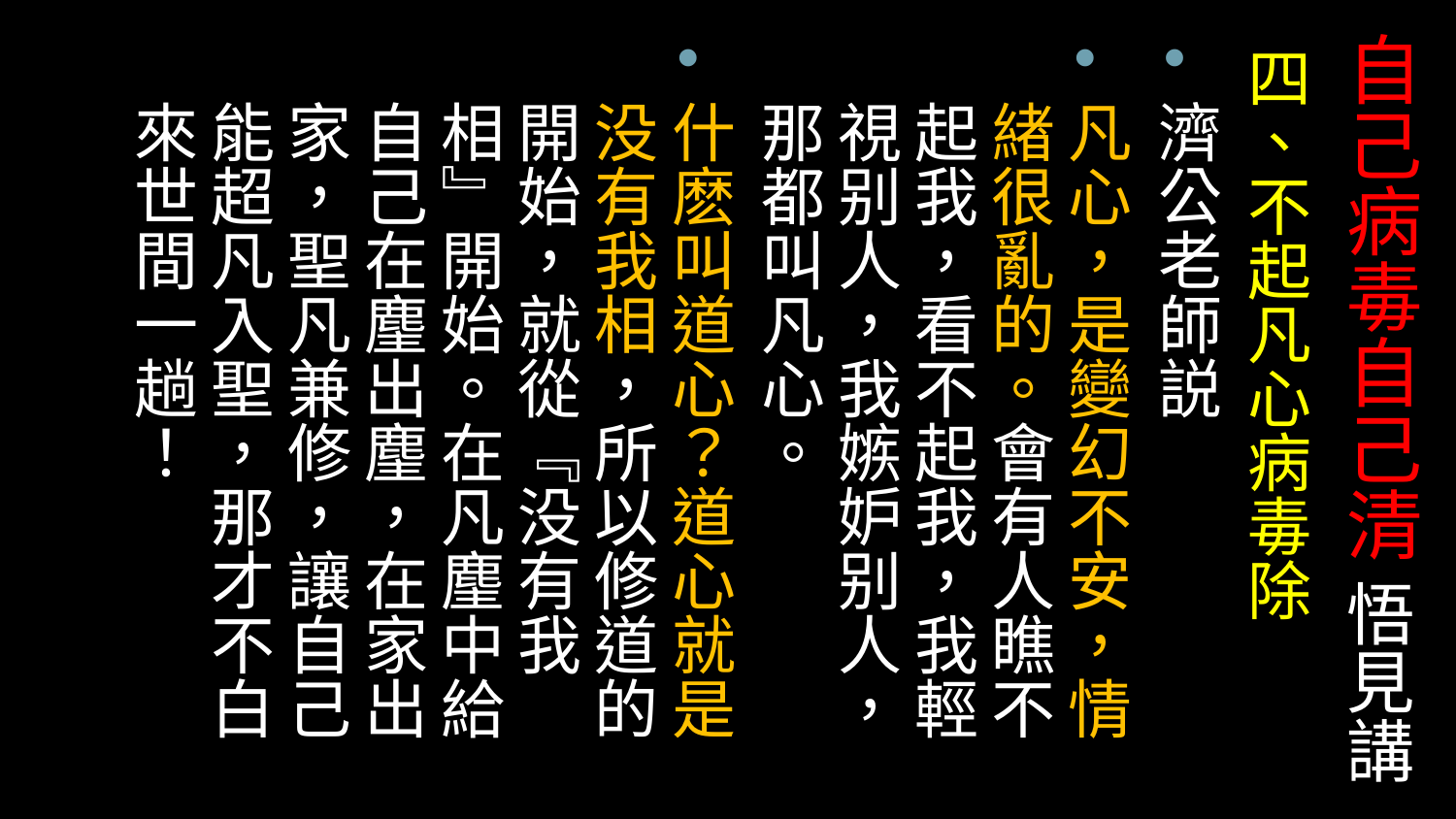

# 自己病毒自己清 悟見講
四、不起凡心病毒除
濟公老師説
凡心，是變幻不安，情緖很亂的。會有人瞧不起我，看不起我，我輕視别人，我嫉妒别人，那都叫凡心。
什麽叫道心？道心就是没有我相，所以修道的開始，就從『没有我相』開始。在凡麈中給自己在麈出麈，在家出家，聖凡兼修，讓自己能超凡入聖，那才不白來世間一趟！